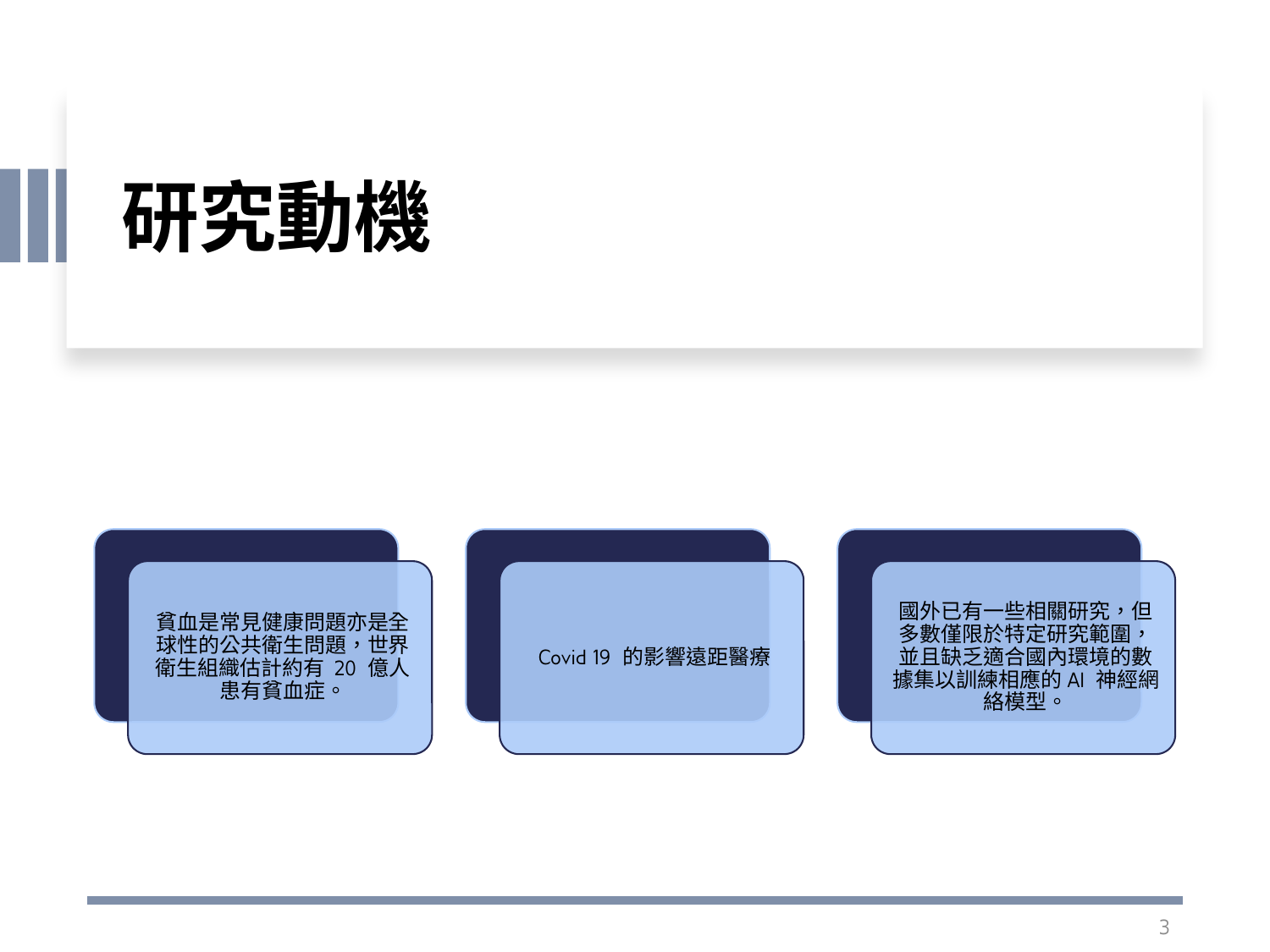

# 研究動機

貧血是常見健康問題亦是全球性的公共衛生問題，世界衛生組織估計約有 20 億人患有貧血症。
Covid 19 的影響遠距醫療
國外已有一些相關研究，但多數僅限於特定研究範圍，並且缺乏適合國內環境的數據集以訓練相應的AI 神經網絡模型。
3